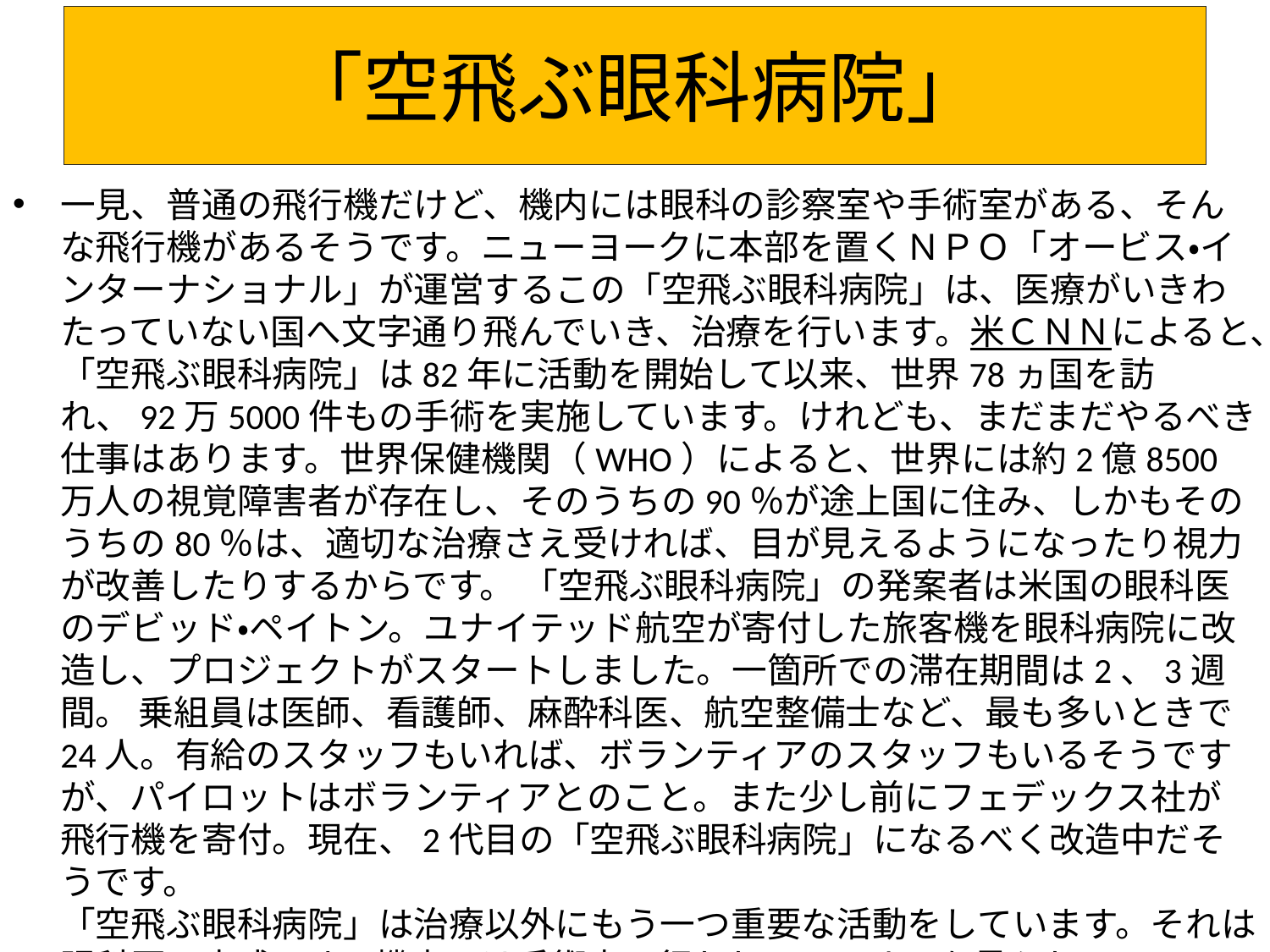

# 「空飛ぶ眼科病院」
一見、普通の飛行機だけど、機内には眼科の診察室や手術室がある、そんな飛行機があるそうです。ニューヨークに本部を置くＮＰＯ「オービス・インターナショナル」が運営するこの「空飛ぶ眼科病院」は、医療がいきわたっていない国へ文字通り飛んでいき、治療を行います。米ＣＮＮによると、「空飛ぶ眼科病院」は82年に活動を開始して以来、世界78ヵ国を訪れ、92万5000件もの手術を実施しています。けれども、まだまだやるべき仕事はあります。世界保健機関（WHO）によると、世界には約2億8500万人の視覚障害者が存在し、そのうちの90％が途上国に住み、しかもそのうちの80％は、適切な治療さえ受ければ、目が見えるようになったり視力が改善したりするからです。 「空飛ぶ眼科病院」の発案者は米国の眼科医のデビッド・ペイトン。ユナイテッド航空が寄付した旅客機を眼科病院に改造し、プロジェクトがスタートしました。一箇所での滞在期間は2、3週間。 乗組員は医師、看護師、麻酔科医、航空整備士など、最も多いときで24人。有給のスタッフもいれば、ボランティアのスタッフもいるそうですが、パイロットはボランティアとのこと。また少し前にフェデックス社が飛行機を寄付。現在、2代目の「空飛ぶ眼科病院」になるべく改造中だそうです。
「空飛ぶ眼科病院」は治療以外にもう一つ重要な活動をしています。それは眼科医の育成です。機内には手術室で行われているオペを見られるAVシステムを完備した教室もあり、現地の医師が学べるようになっているのです。